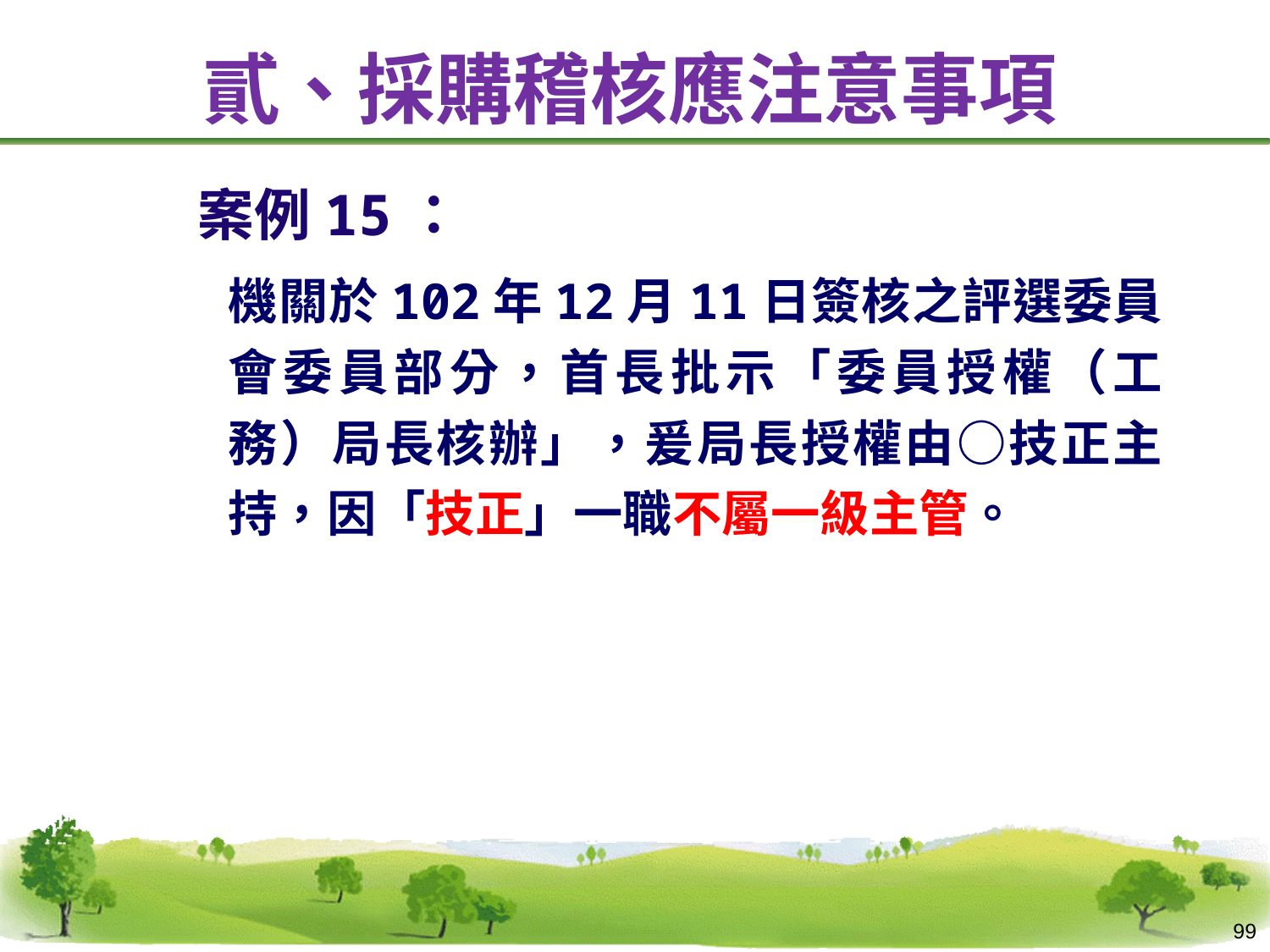

# 貳、採購稽核應注意事項
　案例15：
機關於102年12月11日簽核之評選委員會委員部分，首長批示「委員授權（工務）局長核辦」，爰局長授權由○技正主持，因「技正」一職不屬一級主管。
99